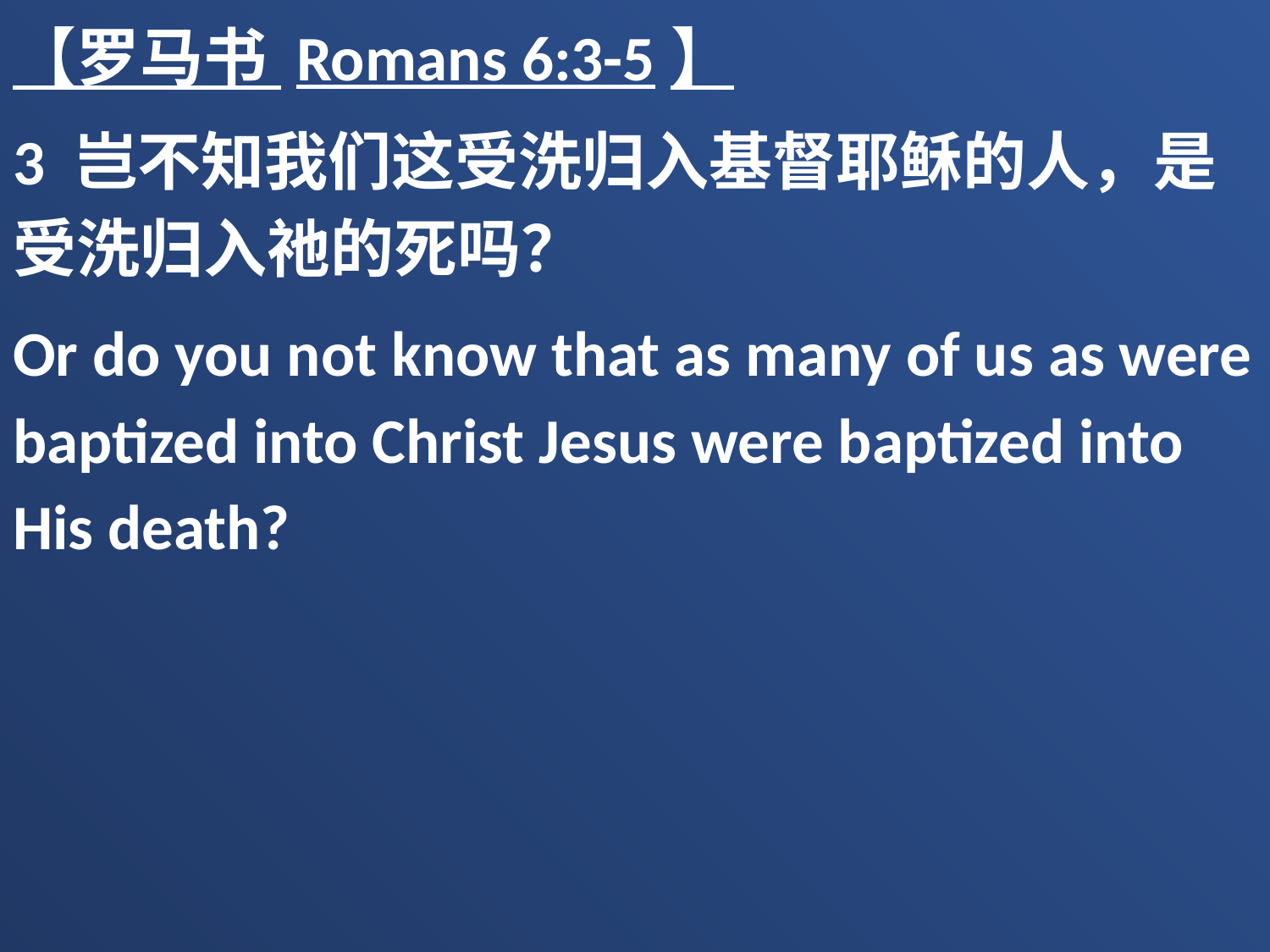

【罗马书 Romans 6:3-5】
3 岂不知我们这受洗归入基督耶稣的人，是受洗归入祂的死吗？
Or do you not know that as many of us as were baptized into Christ Jesus were baptized into His death?